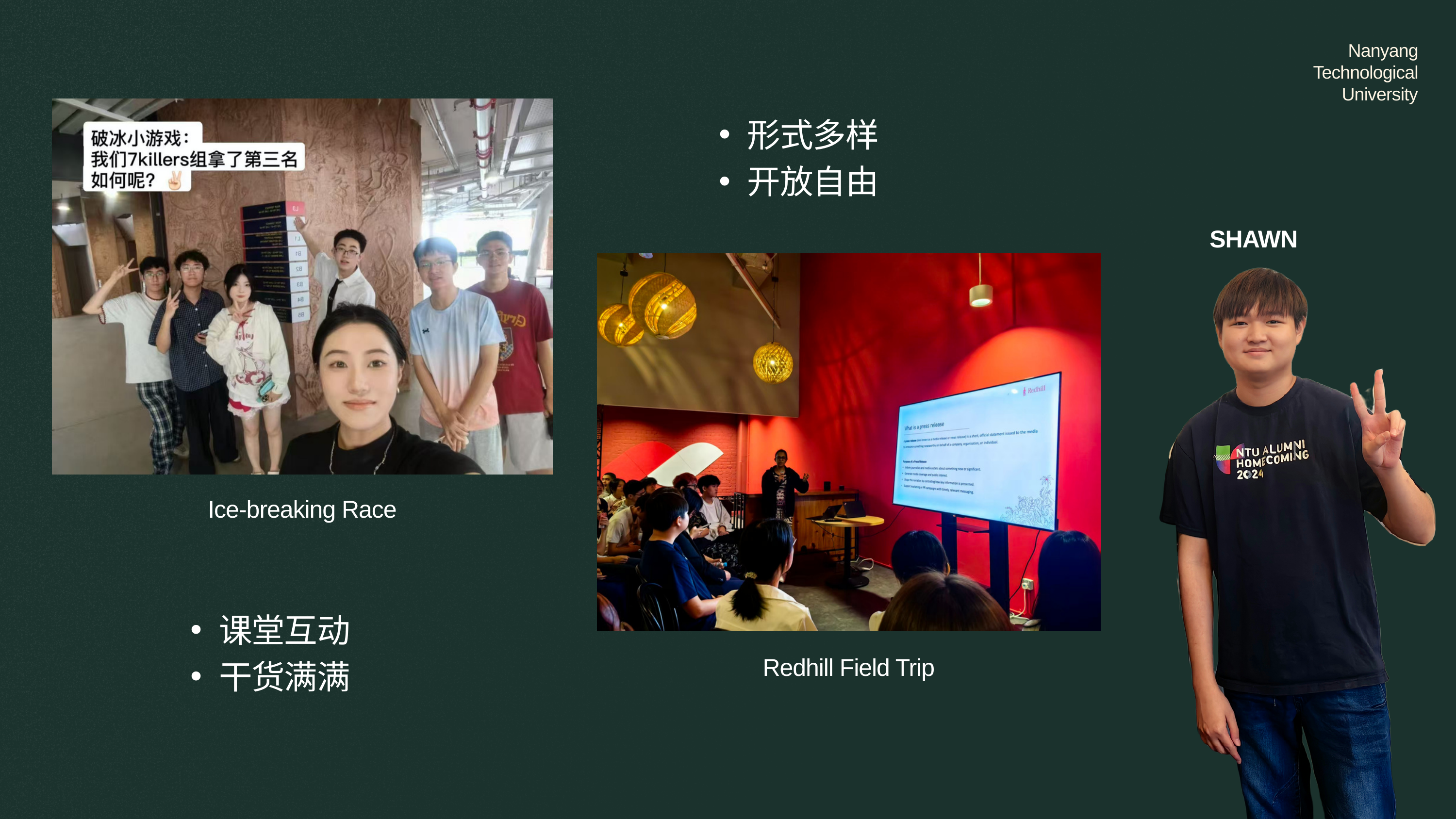

Nanyang Technological University

形式多样
开放自由
SHAWN

Ice-breaking Race
课堂互动
干货满满
Redhill Field Trip